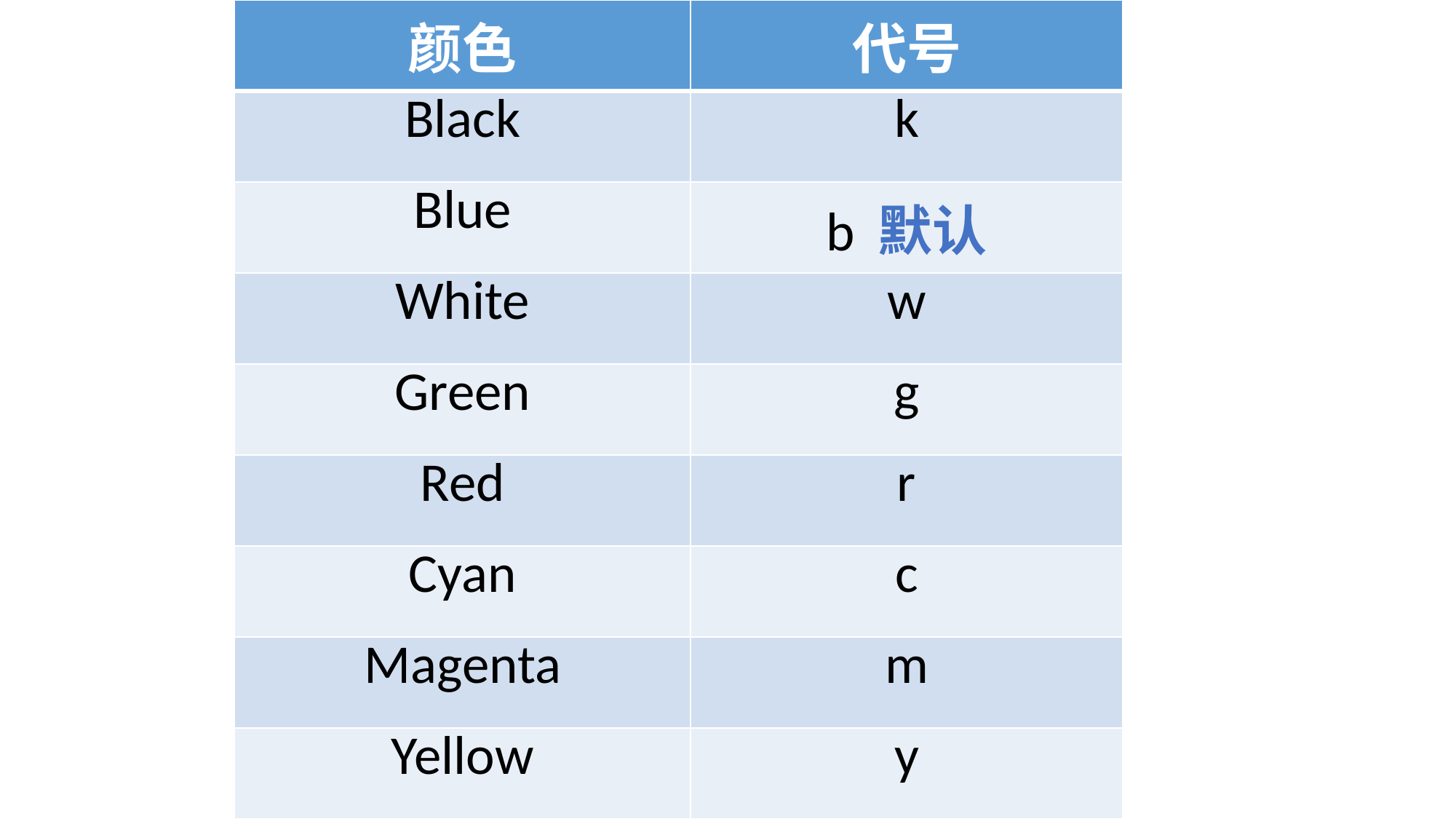

| 颜色 | 代号 |
| --- | --- |
| Black | k |
| Blue | b 默认 |
| White | w |
| Green | g |
| Red | r |
| Cyan | c |
| Magenta | m |
| Yellow | y |